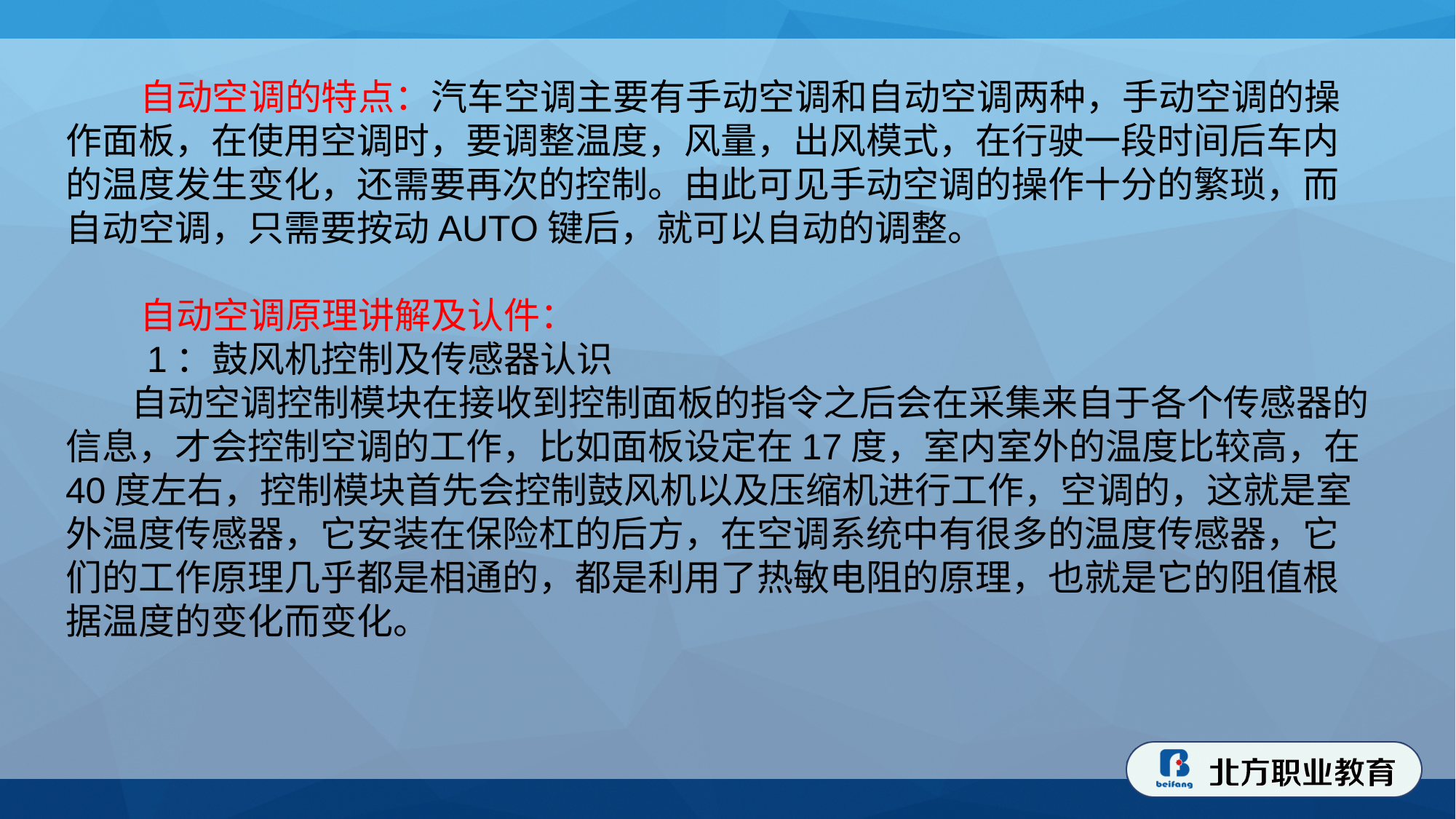

自动空调的特点：汽车空调主要有手动空调和自动空调两种，手动空调的操作面板，在使用空调时，要调整温度，风量，出风模式，在行驶一段时间后车内的温度发生变化，还需要再次的控制。由此可见手动空调的操作十分的繁琐，而自动空调，只需要按动AUTO键后，就可以自动的调整。

        自动空调原理讲解及认件：
        1：鼓风机控制及传感器认识
       自动空调控制模块在接收到控制面板的指令之后会在采集来自于各个传感器的信息，才会控制空调的工作，比如面板设定在17度，室内室外的温度比较高，在40度左右，控制模块首先会控制鼓风机以及压缩机进行工作，空调的，这就是室外温度传感器，它安装在保险杠的后方，在空调系统中有很多的温度传感器，它们的工作原理几乎都是相通的，都是利用了热敏电阻的原理，也就是它的阻值根据温度的变化而变化。